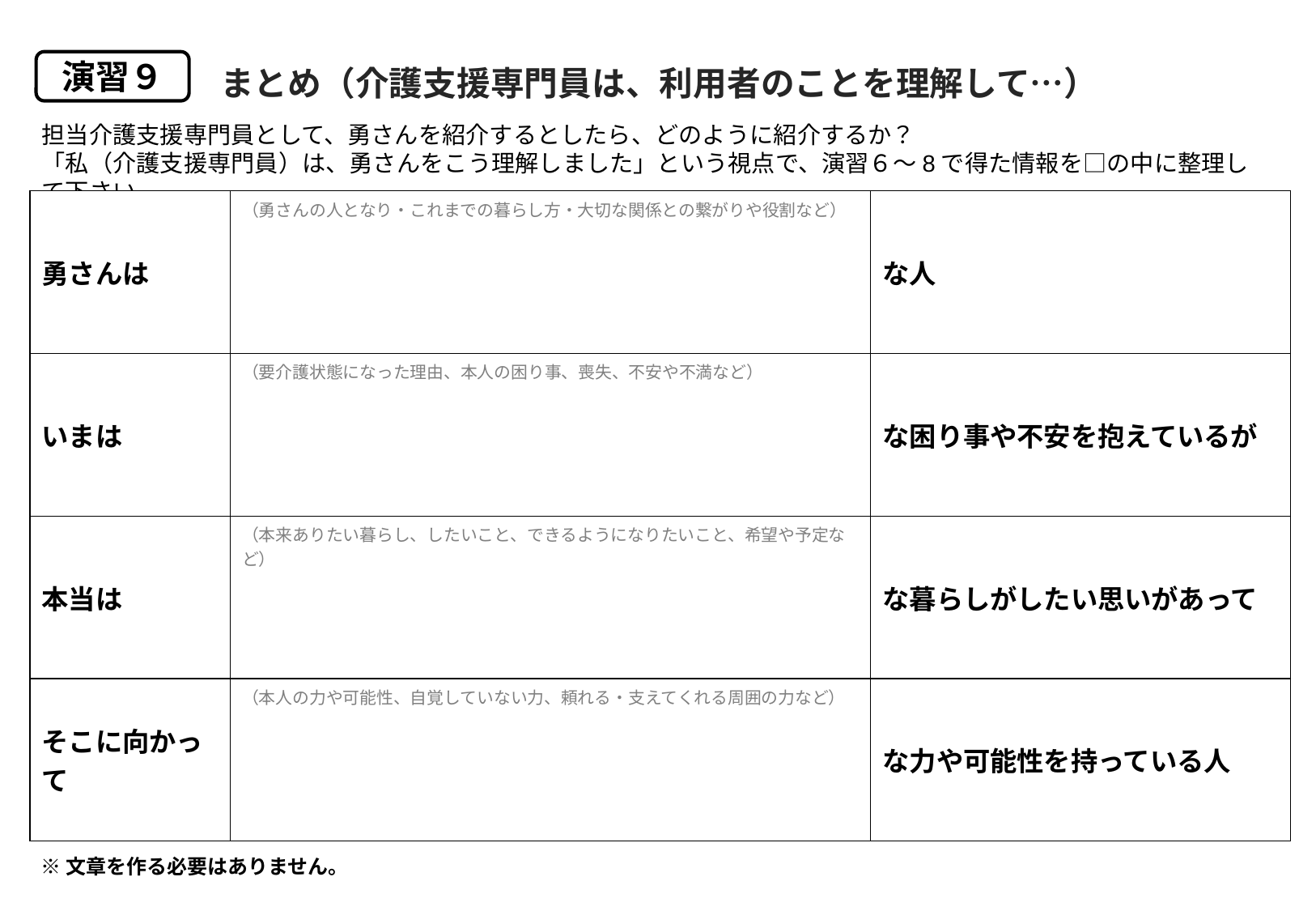

まとめ（介護支援専門員は、利用者のことを理解して…）
演習９
担当介護支援専門員として、勇さんを紹介するとしたら、どのように紹介するか？
「私（介護支援専門員）は、勇さんをこう理解しました」という視点で、演習６～8で得た情報を□の中に整理して下さい。
| 勇さんは | （勇さんの人となり・これまでの暮らし方・大切な関係との繋がりや役割など） | な人 |
| --- | --- | --- |
| いまは | （要介護状態になった理由、本人の困り事、喪失、不安や不満など） | な困り事や不安を抱えているが |
| 本当は | （本来ありたい暮らし、したいこと、できるようになりたいこと、希望や予定など） | な暮らしがしたい思いがあって |
| そこに向かって | （本人の力や可能性、自覚していない力、頼れる・支えてくれる周囲の力など） | な力や可能性を持っている人 |
※文章を作る必要はありません。